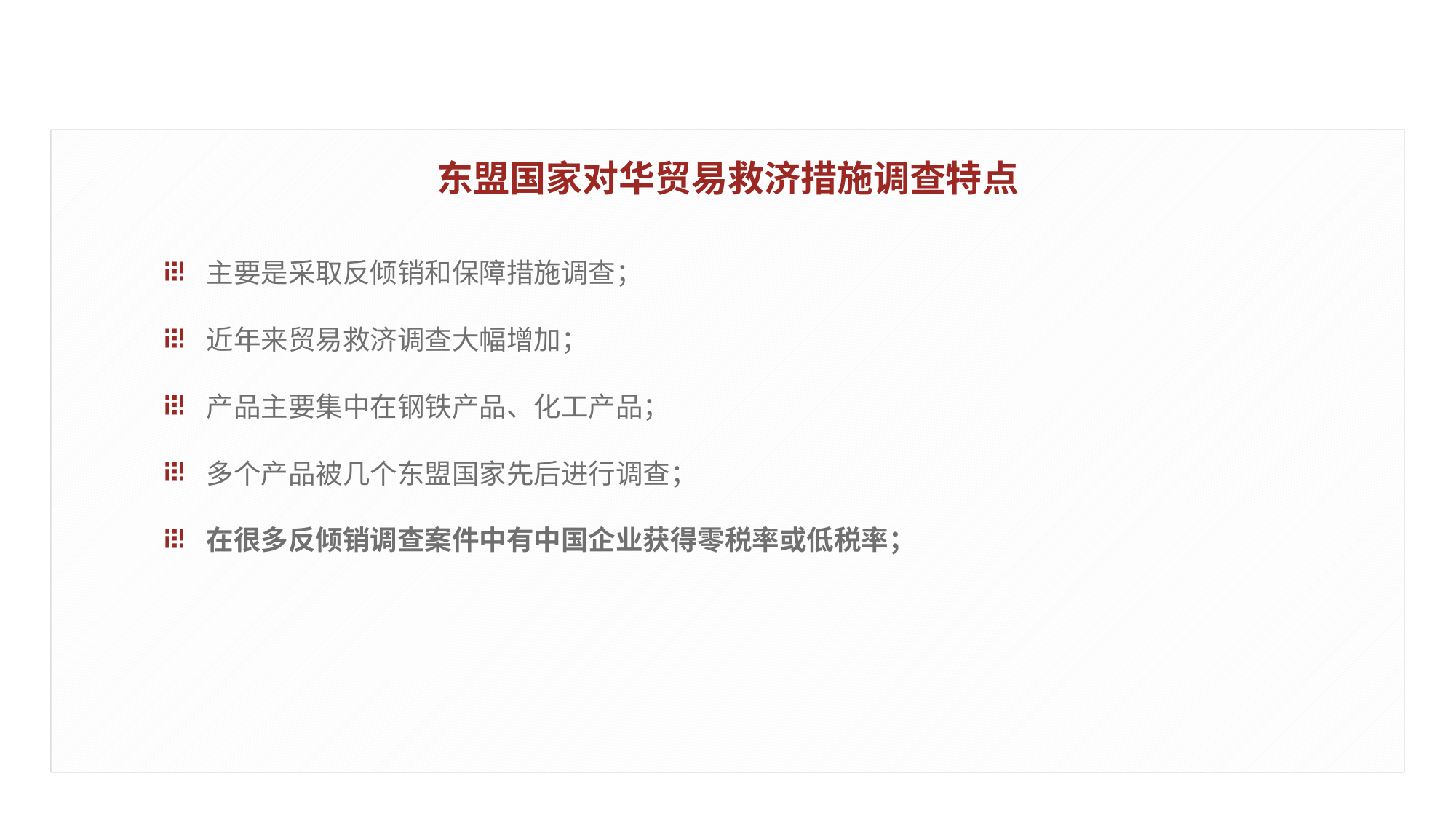

东盟国家对华贸易救济措施调查特点
主要是采取反倾销和保障措施调查；
近年来贸易救济调查大幅增加；
产品主要集中在钢铁产品、化工产品；
多个产品被几个东盟国家先后进行调查；
在很多反倾销调查案件中有中国企业获得零税率或低税率；